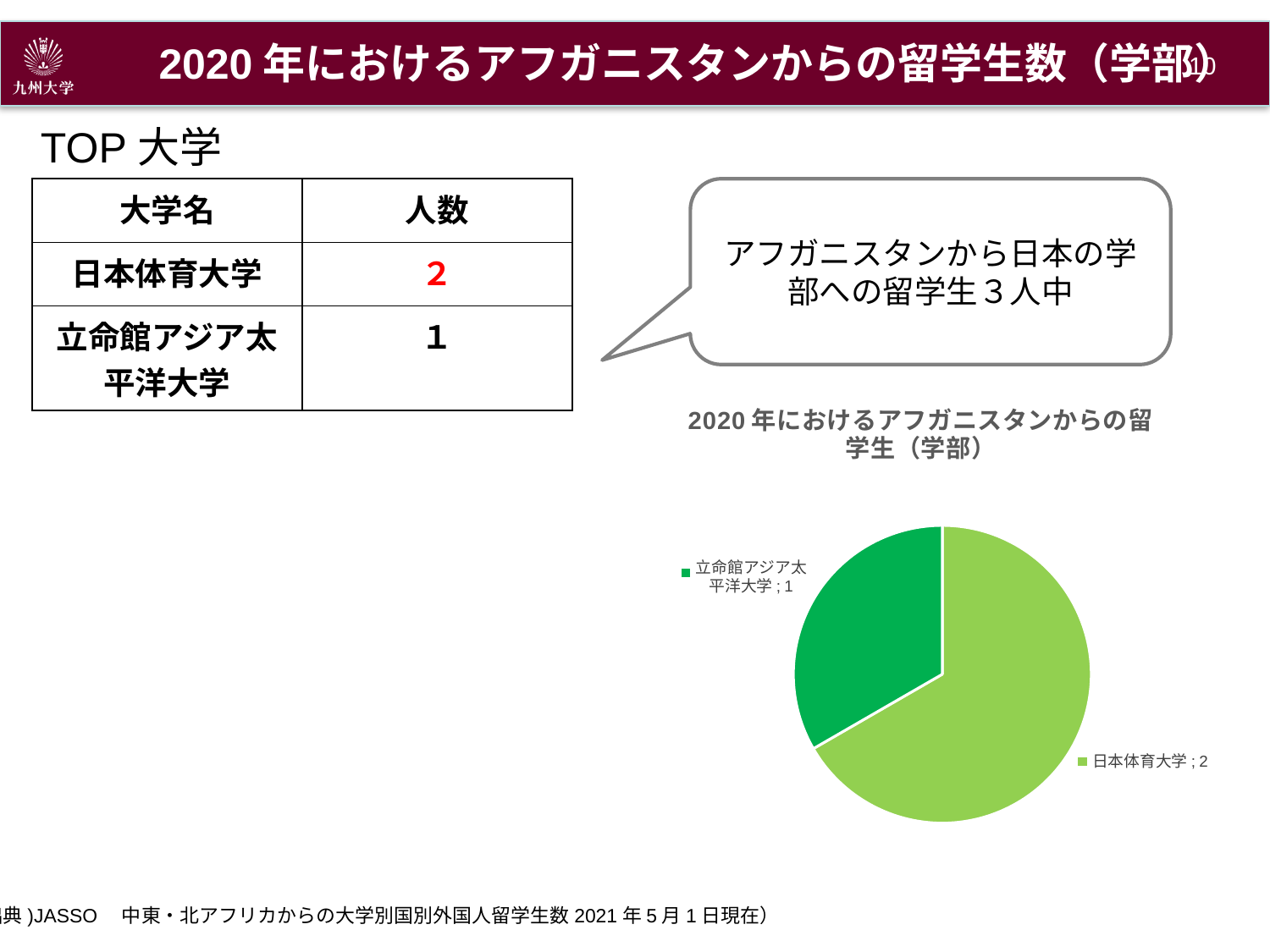

2020年におけるアフガニスタンからの留学生数（学部）
10
TOP大学
| 大学名 | 人数 |
| --- | --- |
| 日本体育大学 | ２ |
| 立命館アジア太平洋大学 | １ |
アフガニスタンから日本の学部への留学生３人中

### Chart: 2020年におけるアフガニスタンからの留学生（学部）

| Category |  |
|---|---|
| 日本体育大学 | 2.0 |
| 立命館アジア太平洋大学 | 1.0 |
(出典)JASSO　中東・北アフリカからの大学別国別外国人留学生数2021年5月1日現在）